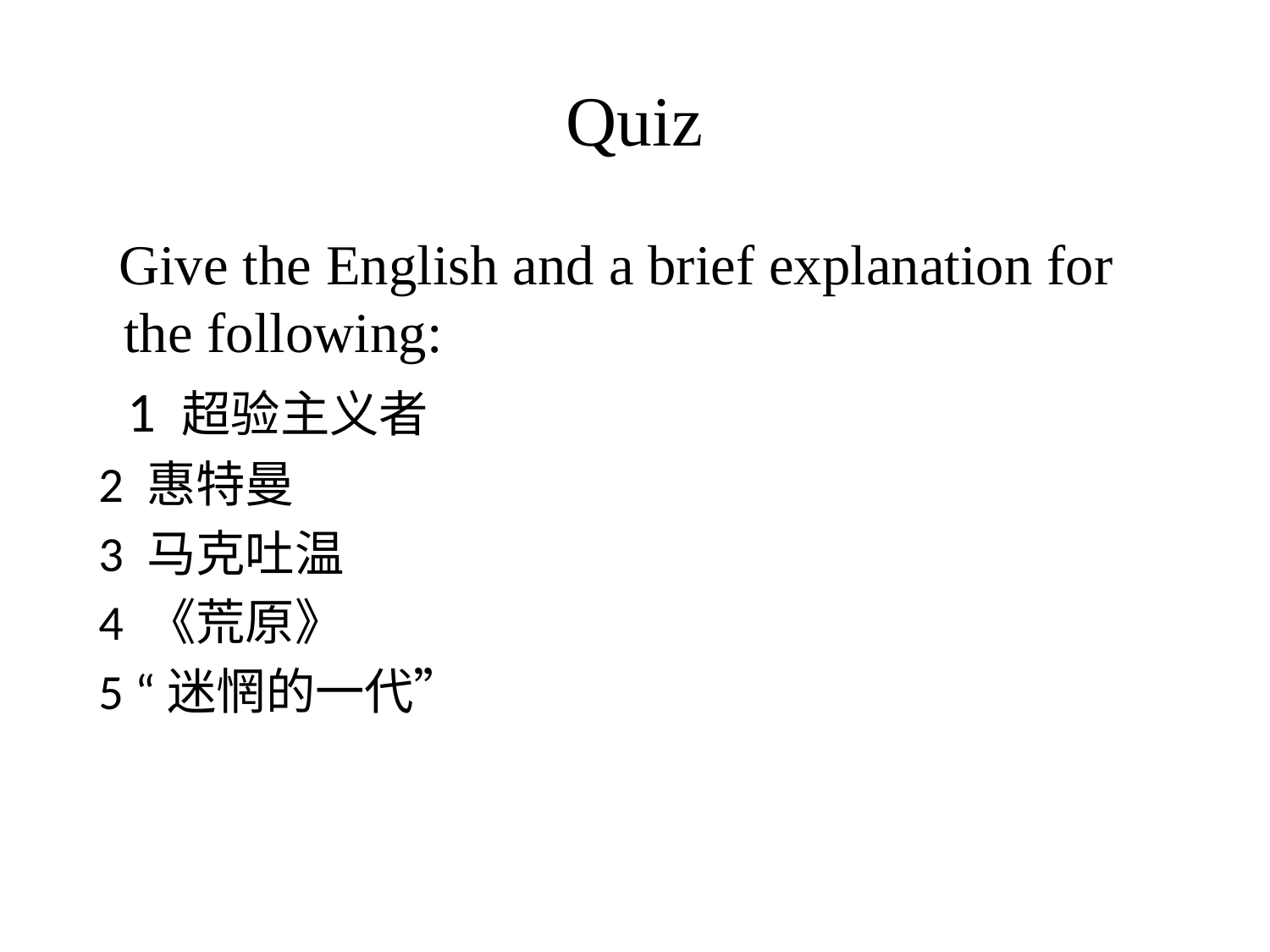

# Quiz
   Give the English and a brief explanation for the following:
    1 超验主义者
  2 惠特曼
  3 马克吐温
  4 《荒原》
  5 “迷惘的一代”